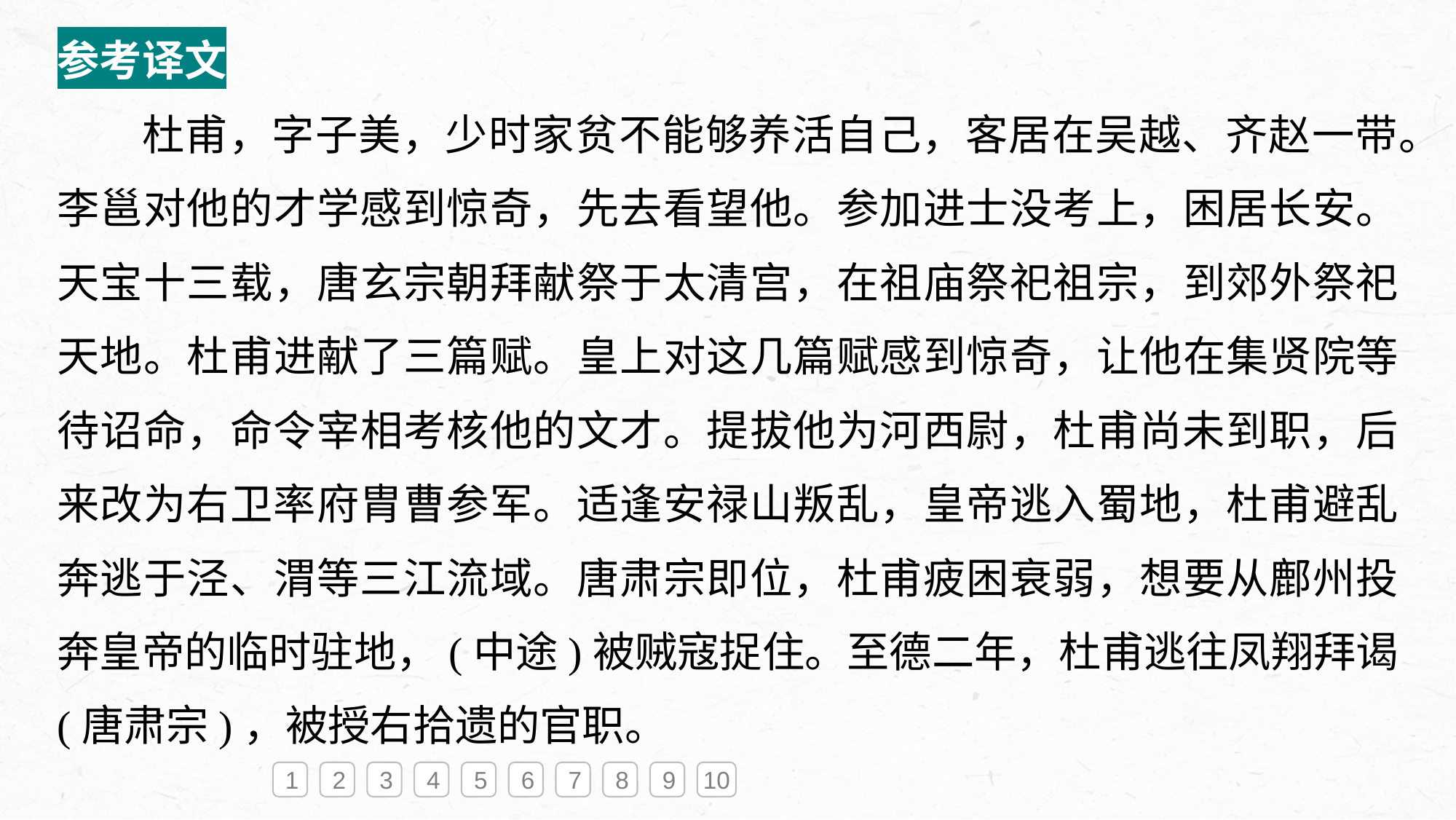

参考译文
杜甫，字子美，少时家贫不能够养活自己，客居在吴越、齐赵一带。李邕对他的才学感到惊奇，先去看望他。参加进士没考上，困居长安。天宝十三载，唐玄宗朝拜献祭于太清宫，在祖庙祭祀祖宗，到郊外祭祀天地。杜甫进献了三篇赋。皇上对这几篇赋感到惊奇，让他在集贤院等待诏命，命令宰相考核他的文才。提拔他为河西尉，杜甫尚未到职，后来改为右卫率府胄曹参军。适逢安禄山叛乱，皇帝逃入蜀地，杜甫避乱奔逃于泾、渭等三江流域。唐肃宗即位，杜甫疲困衰弱，想要从鄜州投奔皇帝的临时驻地，(中途)被贼寇捉住。至德二年，杜甫逃往凤翔拜谒(唐肃宗)，被授右拾遗的官职。
1
2
3
4
5
6
7
8
9
10